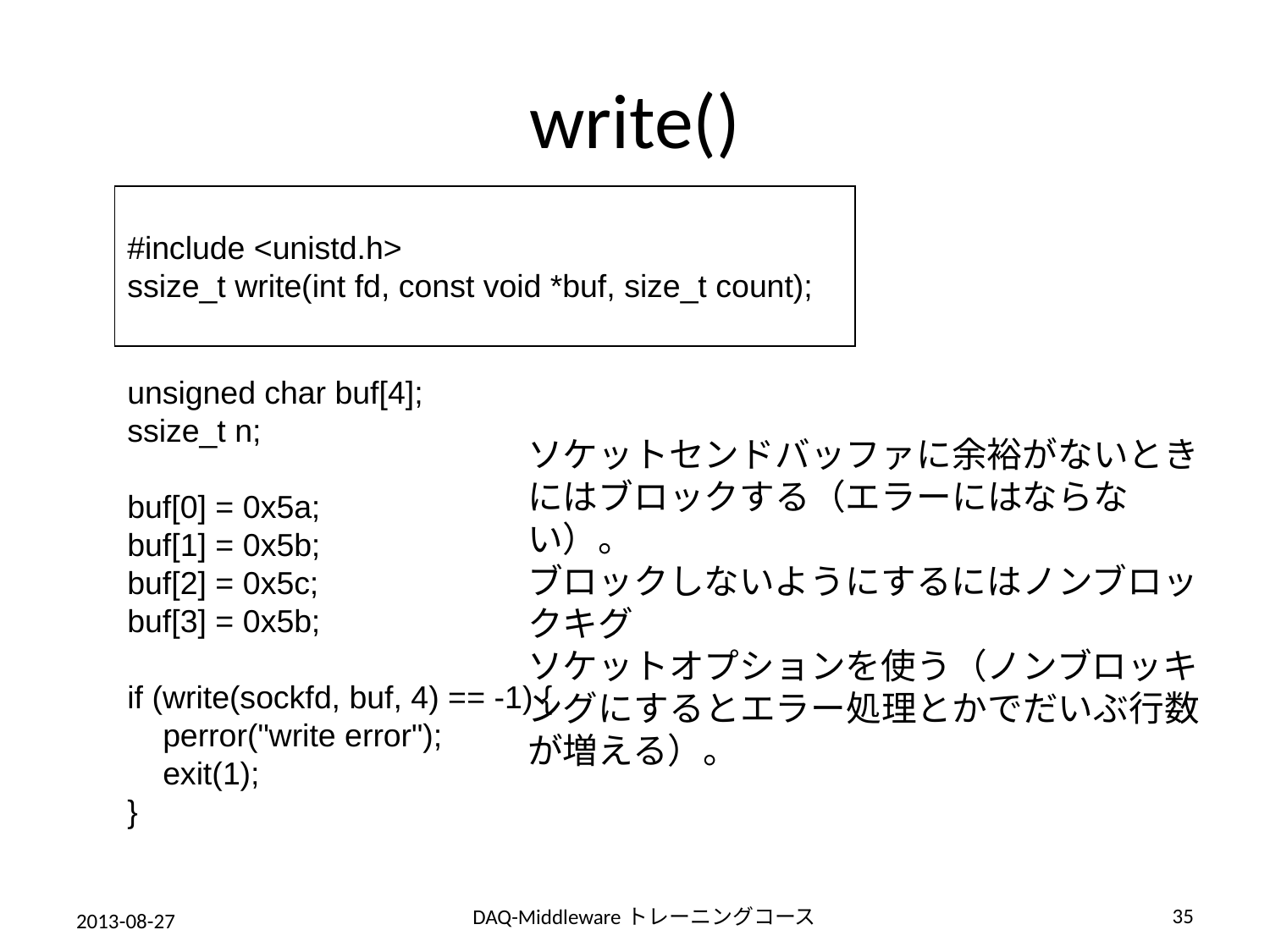

# write()
#include <unistd.h>
ssize_t write(int fd, const void *buf, size_t count);
unsigned char buf[4];
ssize_t n;

buf[0] = 0x5a;
buf[1] = 0x5b;
buf[2] = 0x5c;
buf[3] = 0x5b;

if (write(sockfd, buf, 4) == -1) {
    perror("write error");
    exit(1);
}

ソケットセンドバッファに余裕がないときにはブロックする（エラーにはならない）。
ブロックしないようにするにはノンブロックキグ
ソケットオプションを使う（ノンブロッキングにするとエラー処理とかでだいぶ行数が増える）。
35
DAQ-Middlewareトレーニングコース
2013-08-27